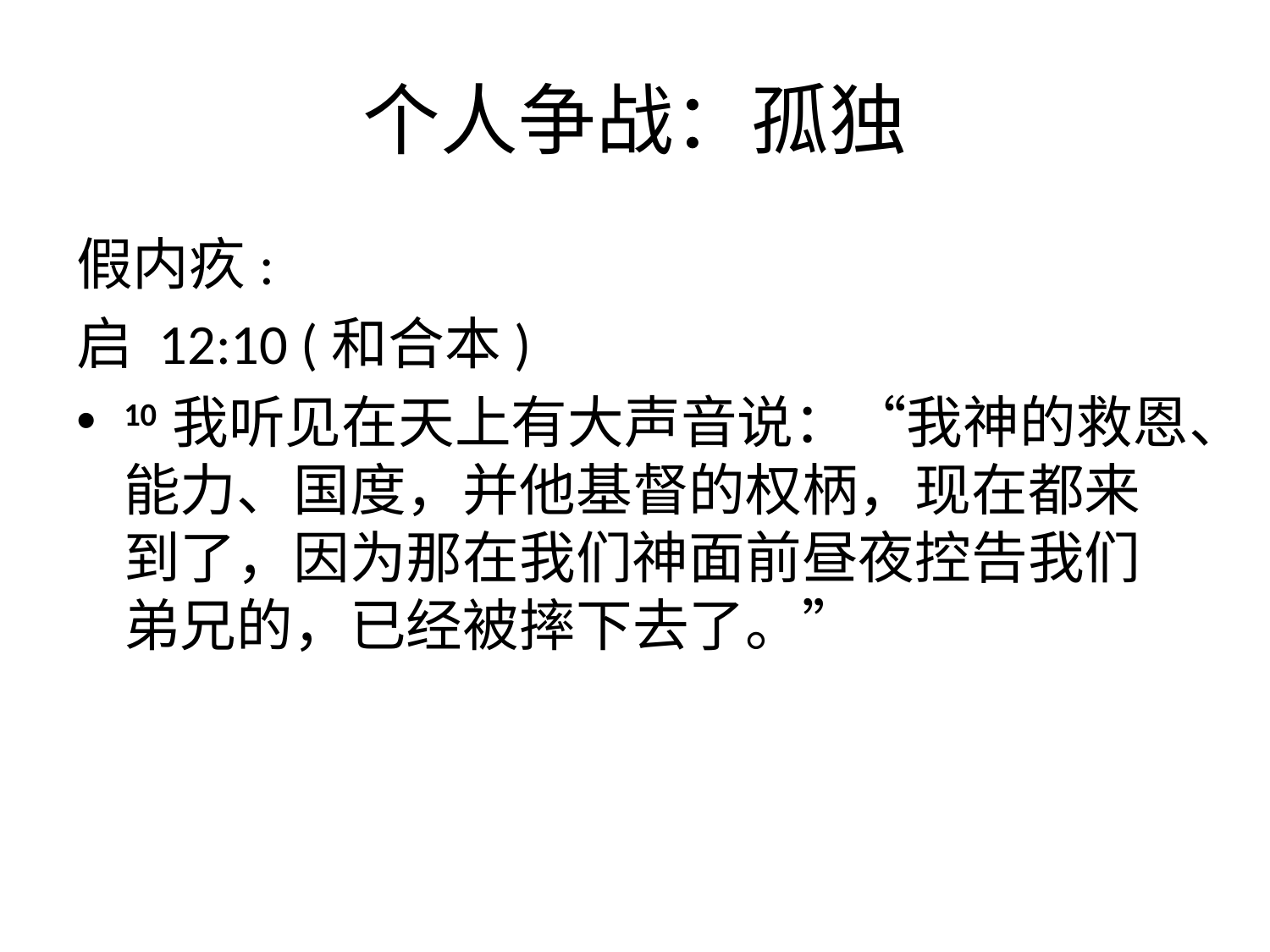

# 个人争战：孤独
假内疚:
启 12:10 (和合本)
10 我听见在天上有大声音说：“我神的救恩、能力、国度，并他基督的权柄，现在都来到了，因为那在我们神面前昼夜控告我们弟兄的，已经被摔下去了。”